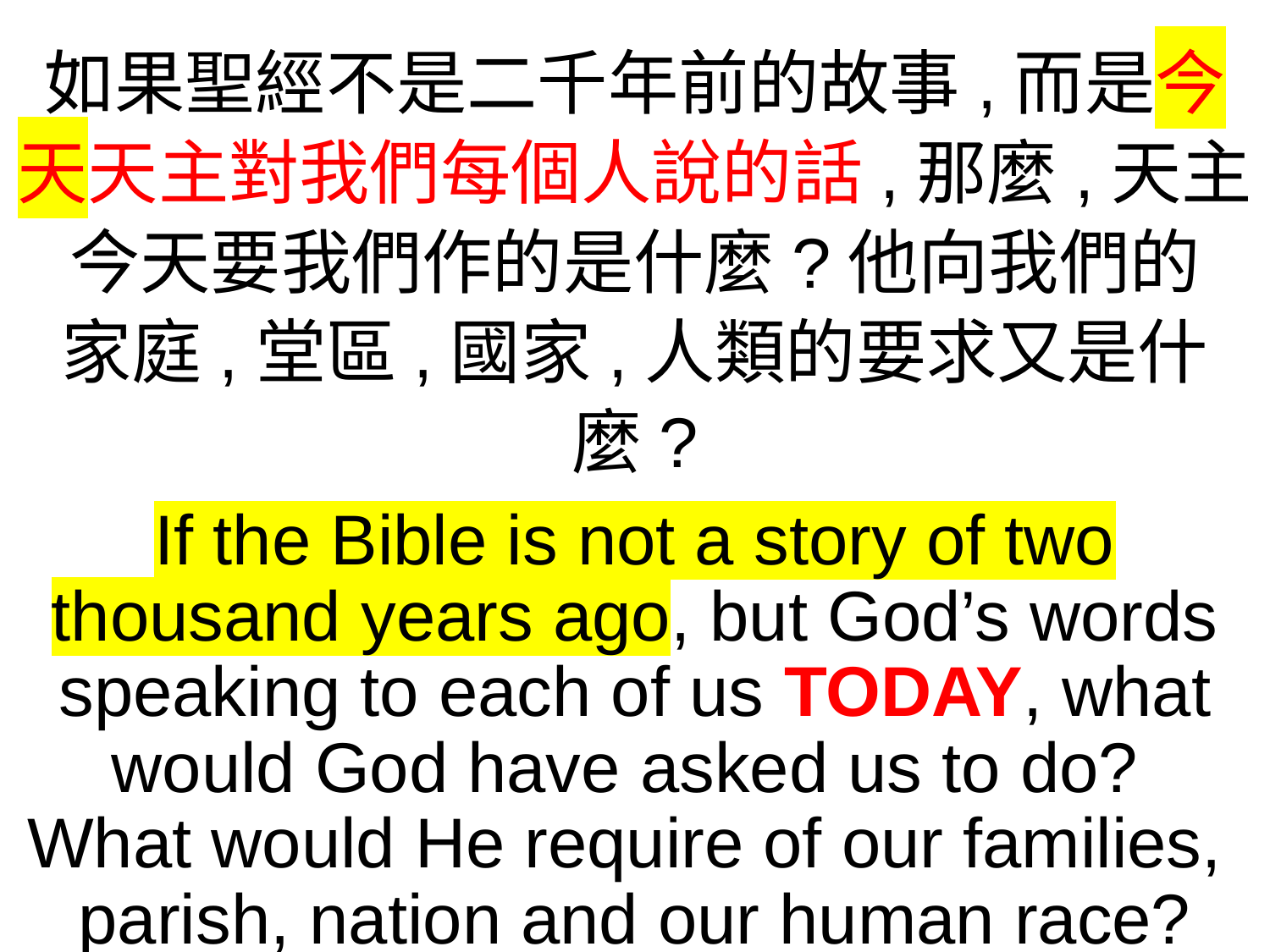

如果聖經不是二千年前的故事,而是今天天主對我們每個人說的話,那麼,天主今天要我們作的是什麼?他向我們的
家庭,堂區,國家,人類的要求又是什麼?
If the Bible is not a story of two thousand years ago, but God’s words speaking to each of us TODAY, what would God have asked us to do?
What would He require of our families,
parish, nation and our human race?